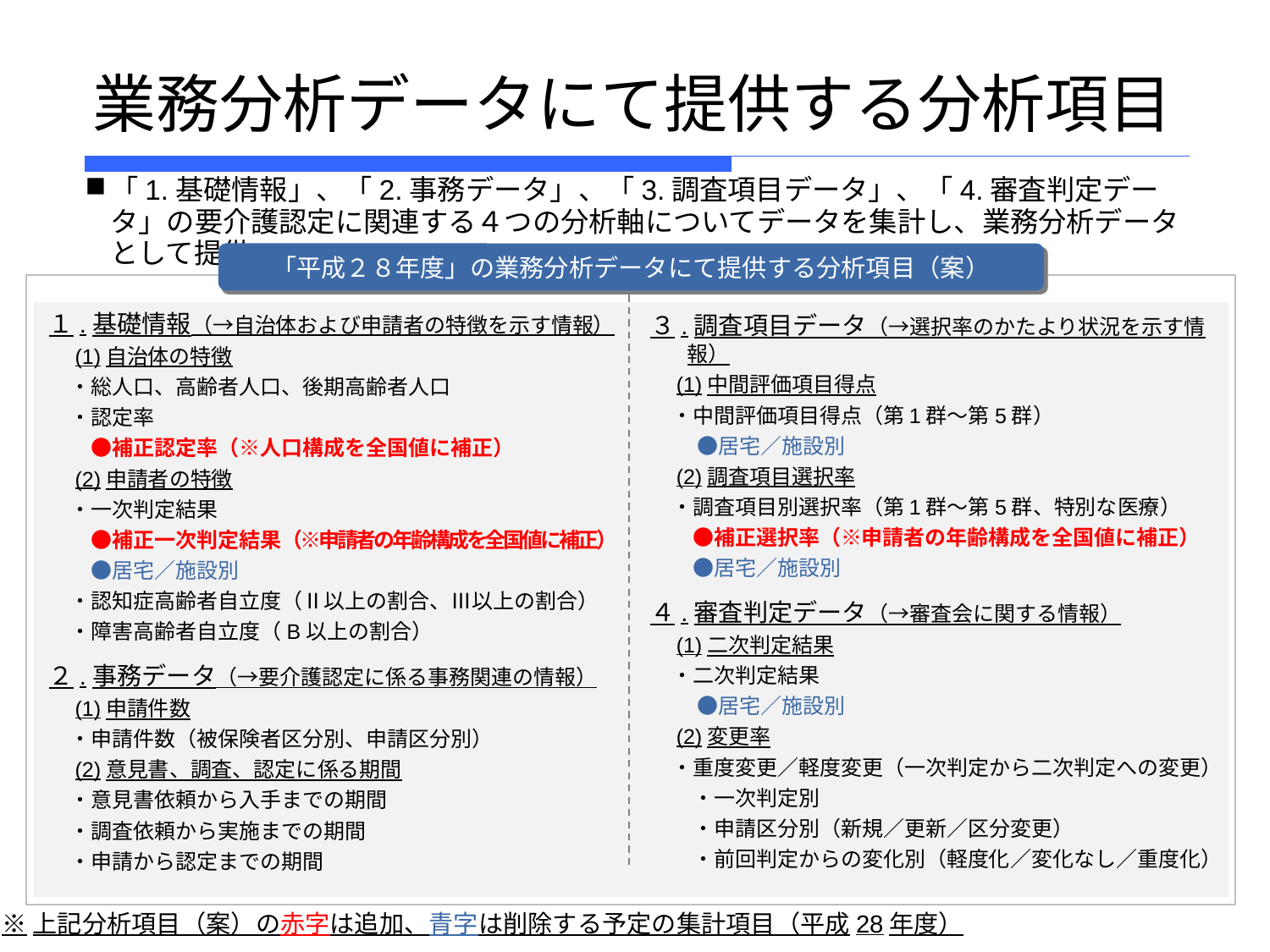

# 業務分析データにて提供する分析項目
「1.基礎情報」、「2.事務データ」、「3.調査項目データ」、「4.審査判定データ」の要介護認定に関連する４つの分析軸についてデータを集計し、業務分析データとして提供
「平成２８年度」の業務分析データにて提供する分析項目（案）

１.基礎情報（→自治体および申請者の特徴を示す情報）
　(1)自治体の特徴
　・総人口、高齢者人口、後期高齢者人口
　・認定率
　　●補正認定率（※人口構成を全国値に補正）
　(2)申請者の特徴
　・一次判定結果
　　●補正一次判定結果（※申請者の年齢構成を全国値に補正）
　　●居宅／施設別
　・認知症高齢者自立度（Ⅱ以上の割合、Ⅲ以上の割合）
　・障害高齢者自立度（B以上の割合）
２.事務データ（→要介護認定に係る事務関連の情報）
　(1)申請件数
　・申請件数（被保険者区分別、申請区分別）
　(2)意見書、調査、認定に係る期間
　・意見書依頼から入手までの期間
　・調査依頼から実施までの期間
　・申請から認定までの期間

３.調査項目データ（→選択率のかたより状況を示す情報）
　(1)中間評価項目得点
　・中間評価項目得点（第1群～第5群）
　　 ●居宅／施設別
　(2)調査項目選択率
　・調査項目別選択率（第1群～第5群、特別な医療）
　　●補正選択率（※申請者の年齢構成を全国値に補正）
　　●居宅／施設別
４.審査判定データ（→審査会に関する情報）
　(1)二次判定結果
　・二次判定結果
　　 ●居宅／施設別
　(2)変更率
　・重度変更／軽度変更（一次判定から二次判定への変更）
　　・一次判定別
　　・申請区分別（新規／更新／区分変更）
　　・前回判定からの変化別（軽度化／変化なし／重度化）

※上記分析項目（案）の赤字は追加、青字は削除する予定の集計項目（平成28年度）